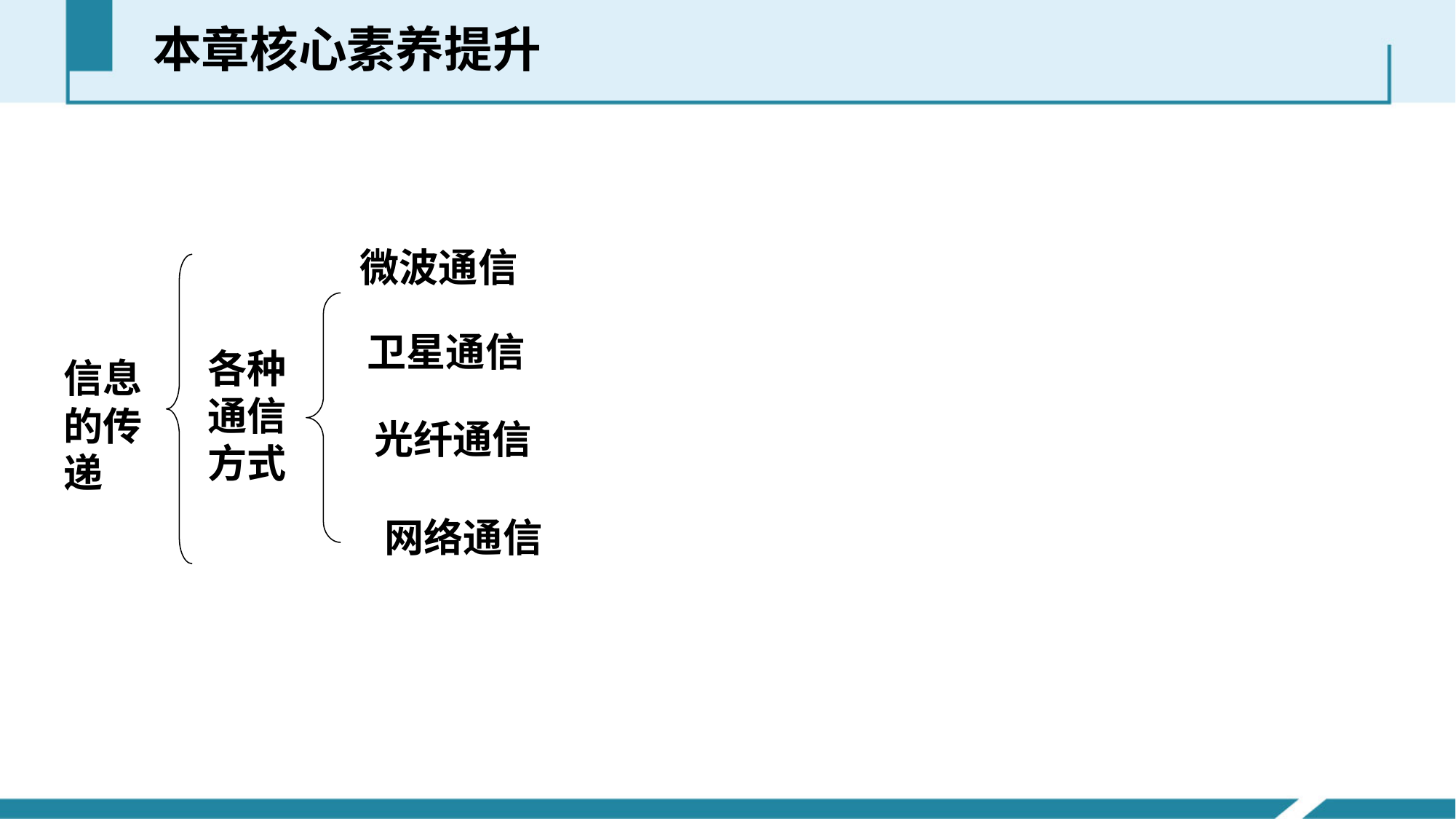

本章核心素养提升
微波通信

卫星通信
各种通信方式
信息的传递
光纤通信
网络通信